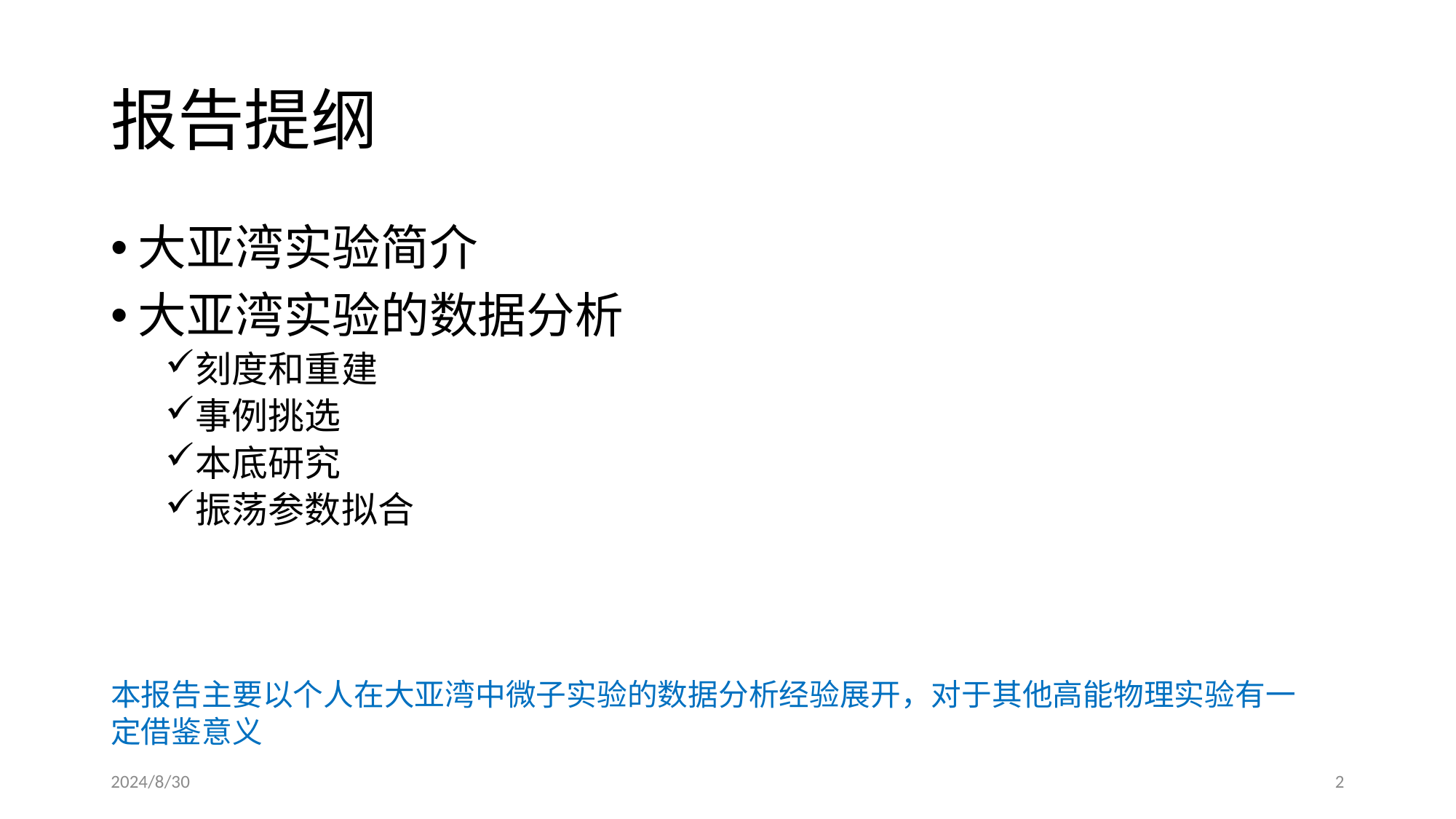

# 报告提纲
大亚湾实验简介
大亚湾实验的数据分析
刻度和重建
事例挑选
本底研究
振荡参数拟合
本报告主要以个人在大亚湾中微子实验的数据分析经验展开，对于其他高能物理实验有一定借鉴意义
2024/8/30
2